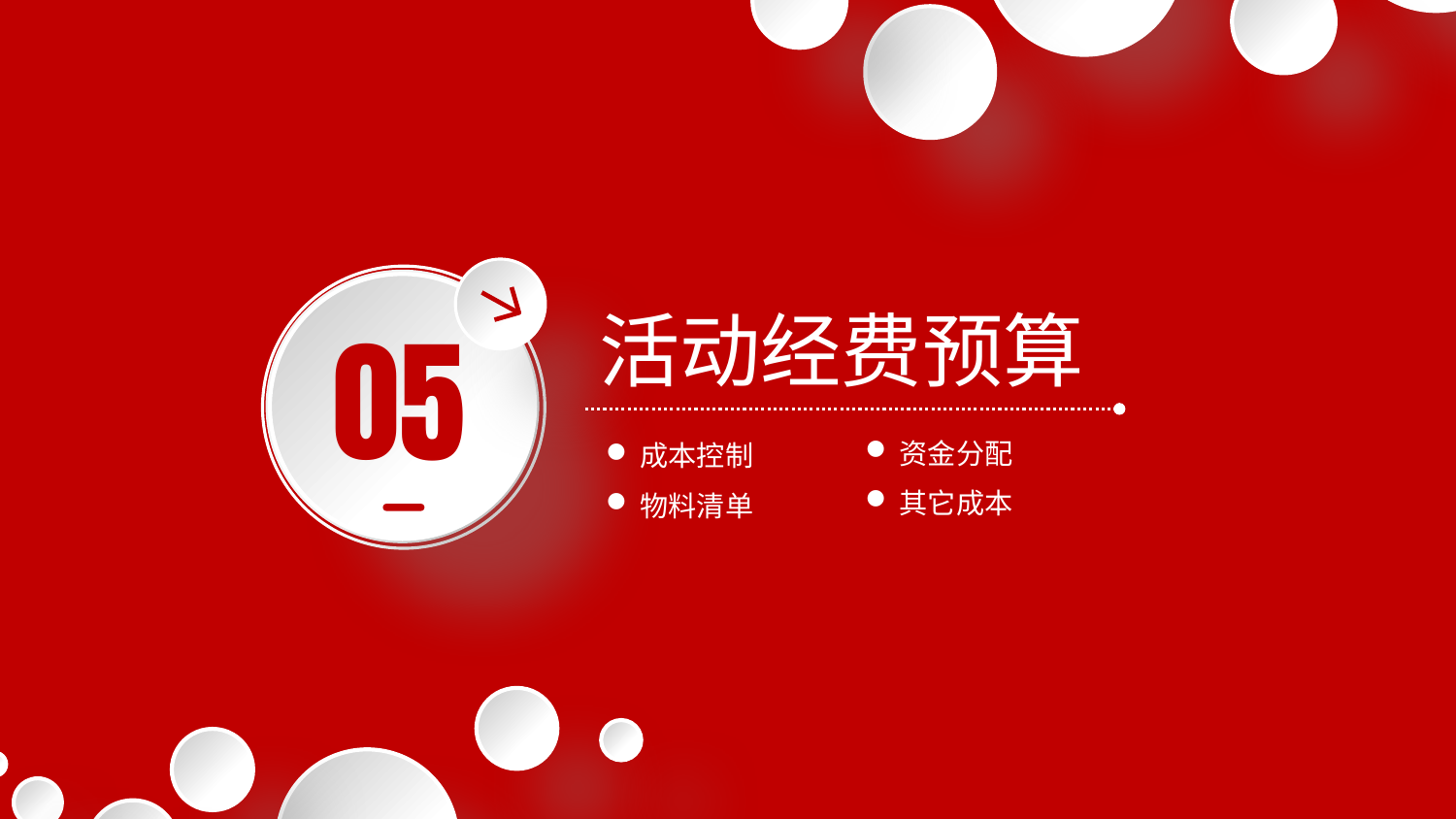

延时符号

活动经费预算
05
资金分配
成本控制
其它成本
物料清单